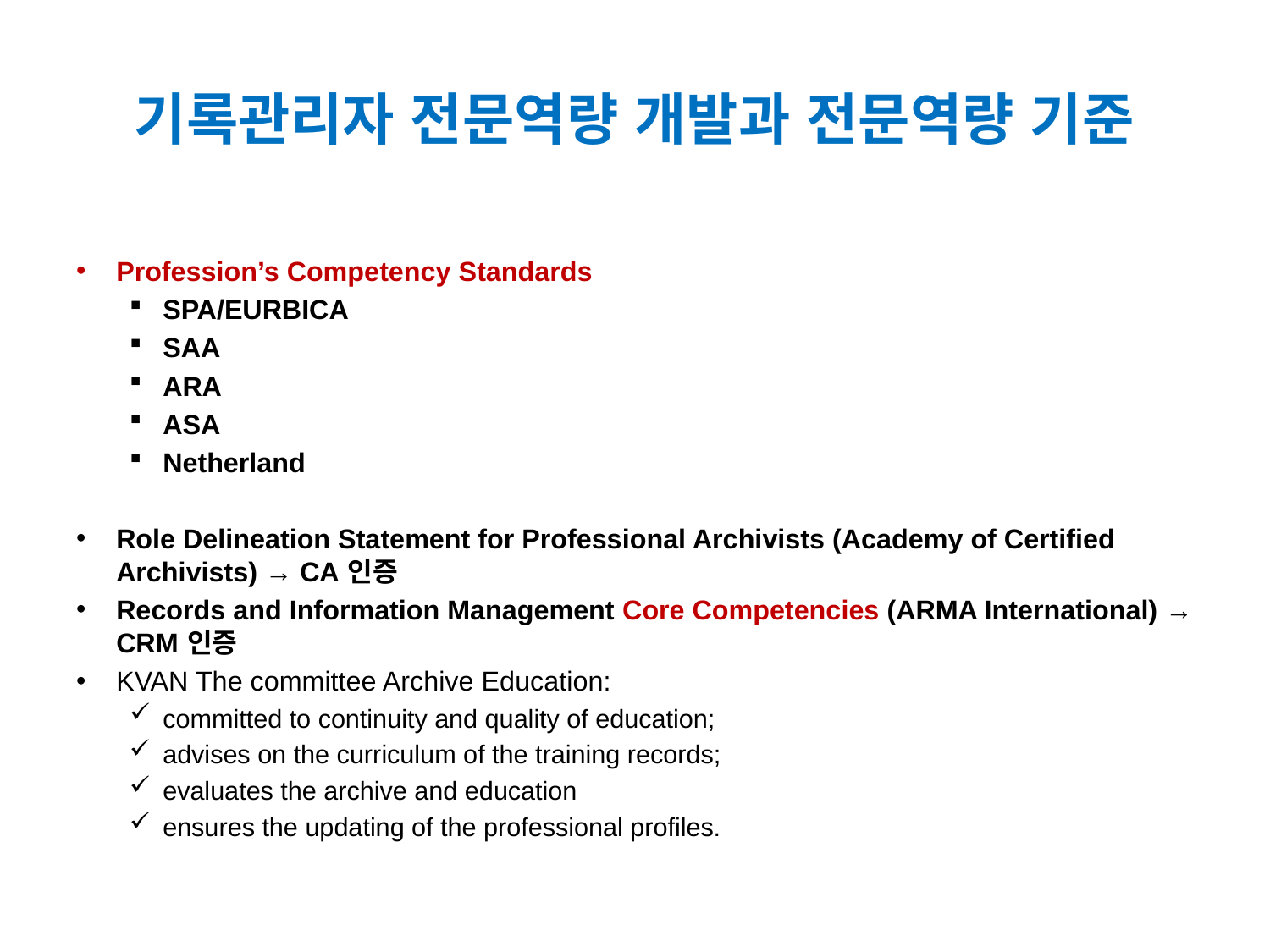

# 기록관리자 전문역량 개발과 전문역량 기준

Profession’s Competency Standards
SPA/EURBICA
SAA
ARA
ASA
Netherland

Role Delineation Statement for Professional Archivists (Academy of Certified Archivists) → CA 인증
Records and Information Management Core Competencies (ARMA International) → CRM 인증
KVAN The committee Archive Education:
committed to continuity and quality of education;
advises on the curriculum of the training records;
evaluates the archive and education
ensures the updating of the professional profiles.